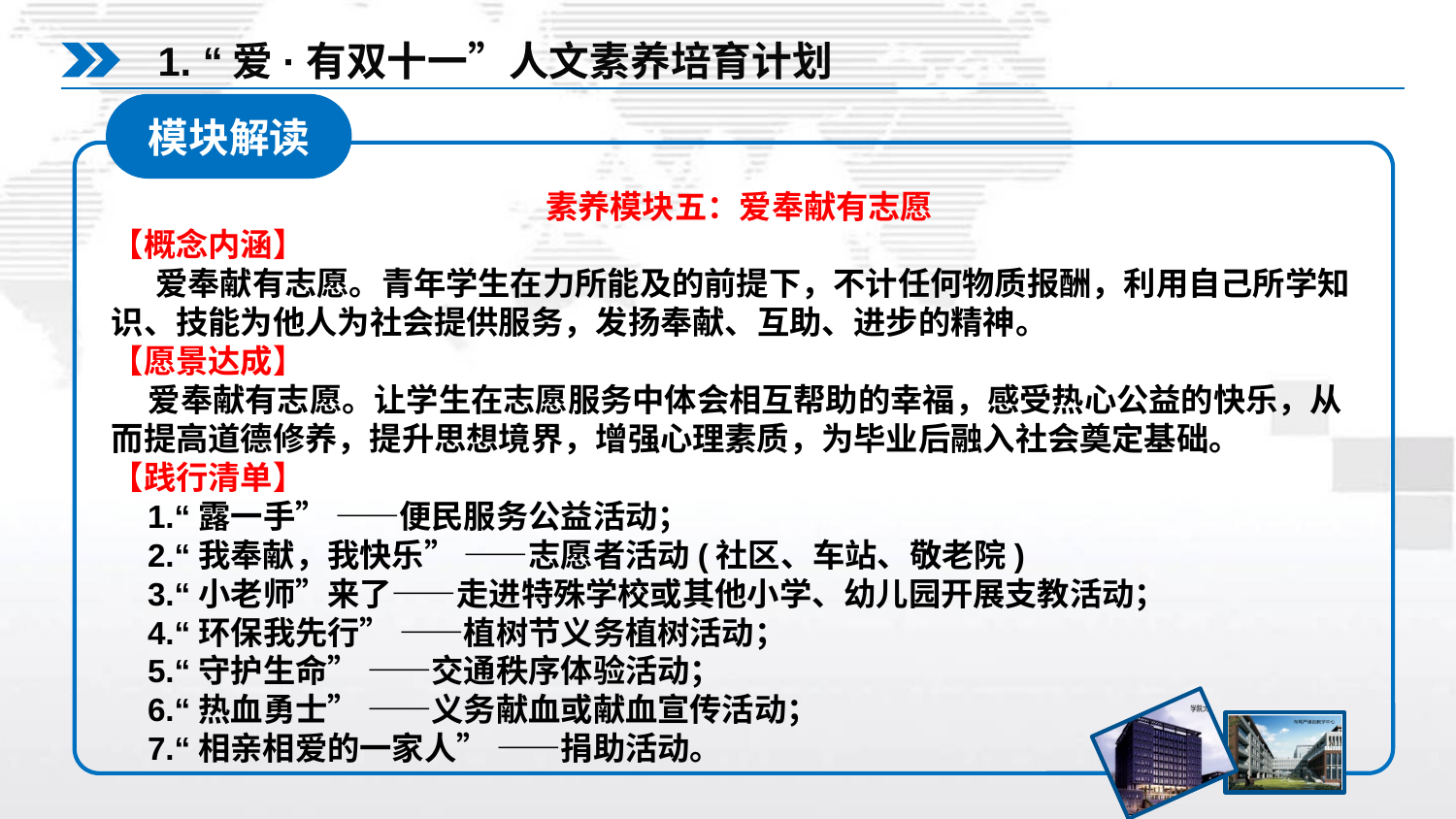

1. “爱·有双十一”人文素养培育计划

模块解读

素养模块五：爱奉献有志愿
【概念内涵】
     爱奉献有志愿。青年学生在力所能及的前提下，不计任何物质报酬，利用自己所学知识、技能为他人为社会提供服务，发扬奉献、互助、进步的精神。
【愿景达成】
    爱奉献有志愿。让学生在志愿服务中体会相互帮助的幸福，感受热心公益的快乐，从而提高道德修养，提升思想境界，增强心理素质，为毕业后融入社会奠定基础。
【践行清单】
    1.“露一手” ——便民服务公益活动；
    2.“我奉献，我快乐” ——志愿者活动(社区、车站、敬老院)
    3.“小老师”来了——走进特殊学校或其他小学、幼儿园开展支教活动；
    4.“环保我先行” ——植树节义务植树活动；
    5.“守护生命” ——交通秩序体验活动；
    6.“热血勇士” ——义务献血或献血宣传活动；
    7.“相亲相爱的一家人” ——捐助活动。